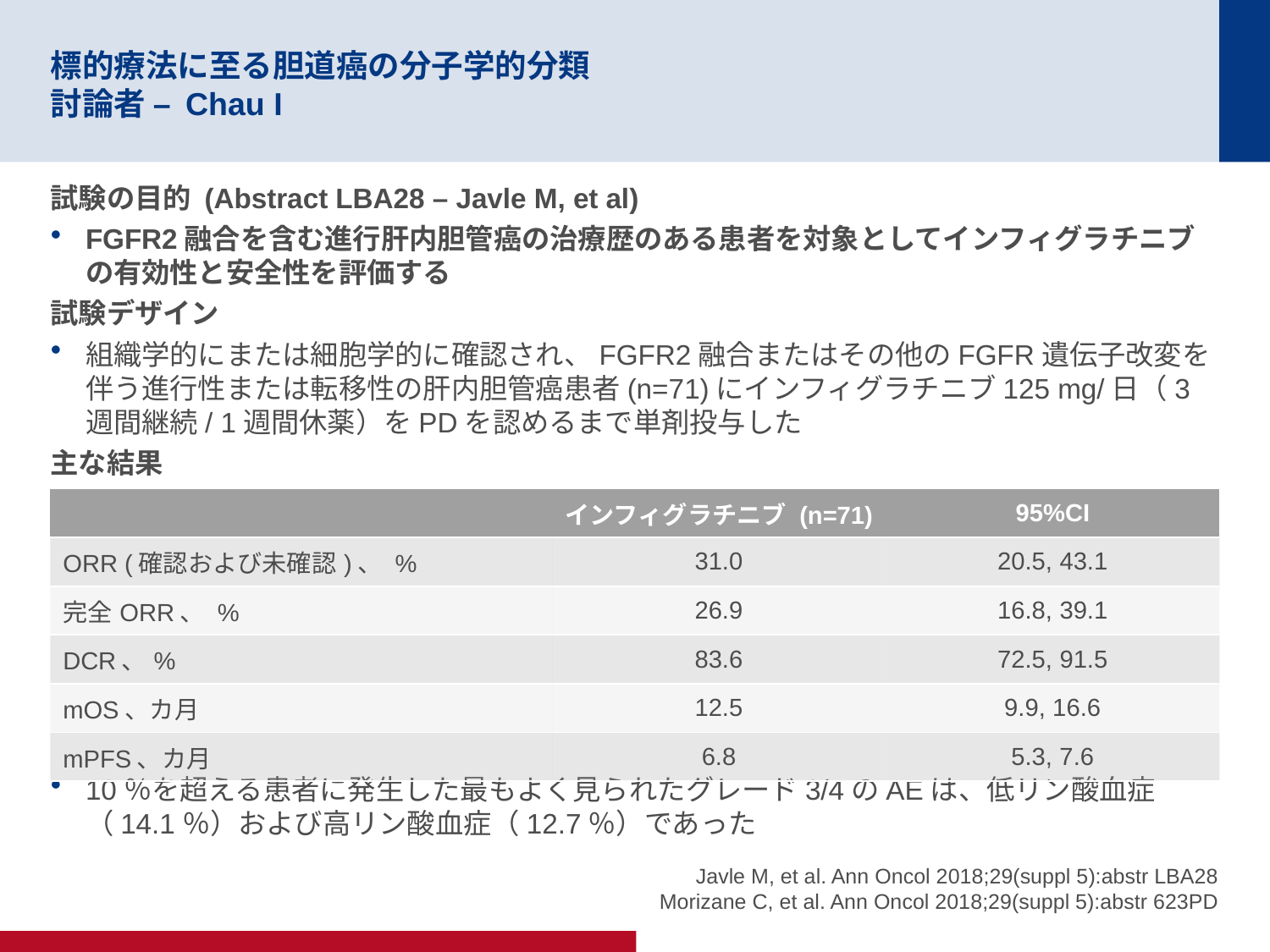

# 標的療法に至る胆道癌の分子学的分類 討論者 – Chau I
試験の目的 (Abstract LBA28 – Javle M, et al)
FGFR2融合を含む進行肝内胆管癌の治療歴のある患者を対象としてインフィグラチニブの有効性と安全性を評価する
試験デザイン
組織学的にまたは細胞学的に確認され、FGFR2融合またはその他のFGFR遺伝子改変を伴う進行性または転移性の肝内胆管癌患者(n=71)にインフィグラチニブ125 mg/日（3週間継続/ 1週間休薬）をPDを認めるまで単剤投与した
主な結果

10％を超える患者に発生した最もよく見られたグレード3/4のAEは、低リン酸血症（14.1％）および高リン酸血症（12.7％）であった
|  | インフィグラチニブ (n=71) | 95%CI |
| --- | --- | --- |
| ORR (確認および未確認)、 % | 31.0 | 20.5, 43.1 |
| 完全ORR、 % | 26.9 | 16.8, 39.1 |
| DCR、% | 83.6 | 72.5, 91.5 |
| mOS、カ月 | 12.5 | 9.9, 16.6 |
| mPFS、カ月 | 6.8 | 5.3, 7.6 |
Javle M, et al. Ann Oncol 2018;29(suppl 5):abstr LBA28
Morizane C, et al. Ann Oncol 2018;29(suppl 5):abstr 623PD